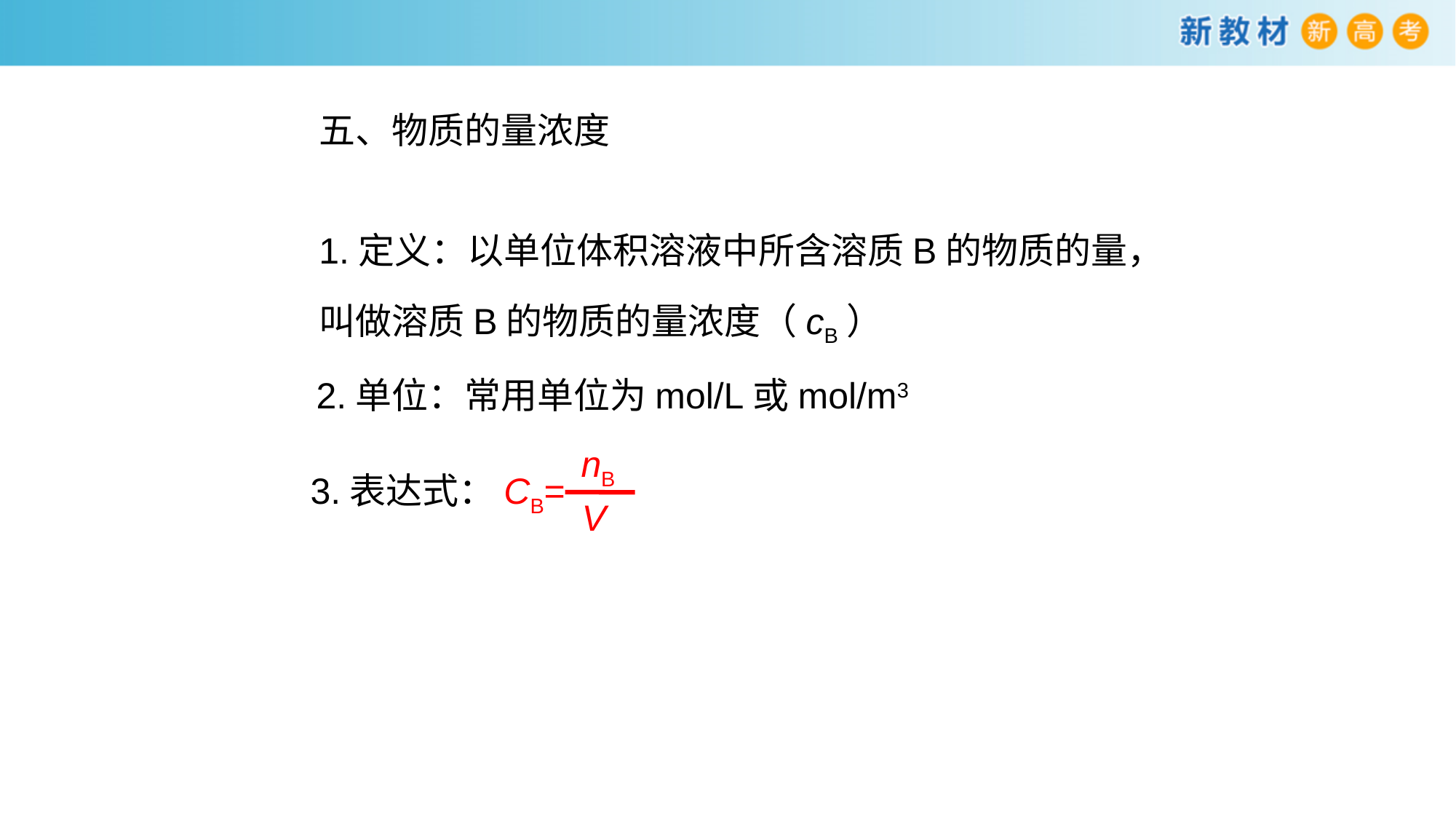

# 五、物质的量浓度
1.定义：以单位体积溶液中所含溶质B的物质的量，
叫做溶质B的物质的量浓度（cB）
2.单位：常用单位为mol/L或mol/m3
nB
V

3.表达式：CB=